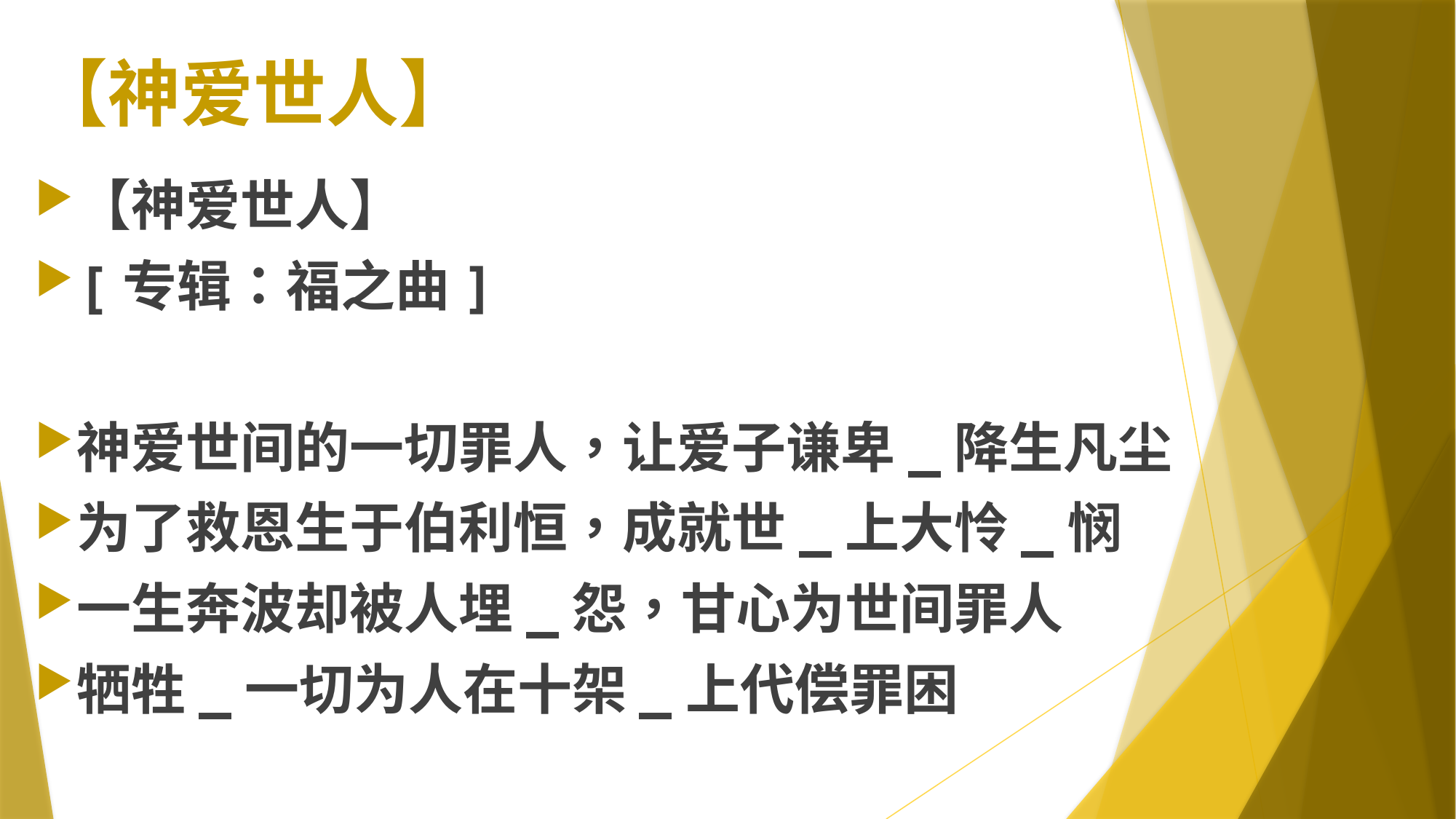

# 【神爱世人】
【神爱世人】
[专辑：福之曲]

神爱世间的一切罪人，让爱子谦卑_降生凡尘
为了救恩生于伯利恒，成就世_上大怜_悯
一生奔波却被人埋_怨，甘心为世间罪人
牺牲_一切为人在十架_上代偿罪困